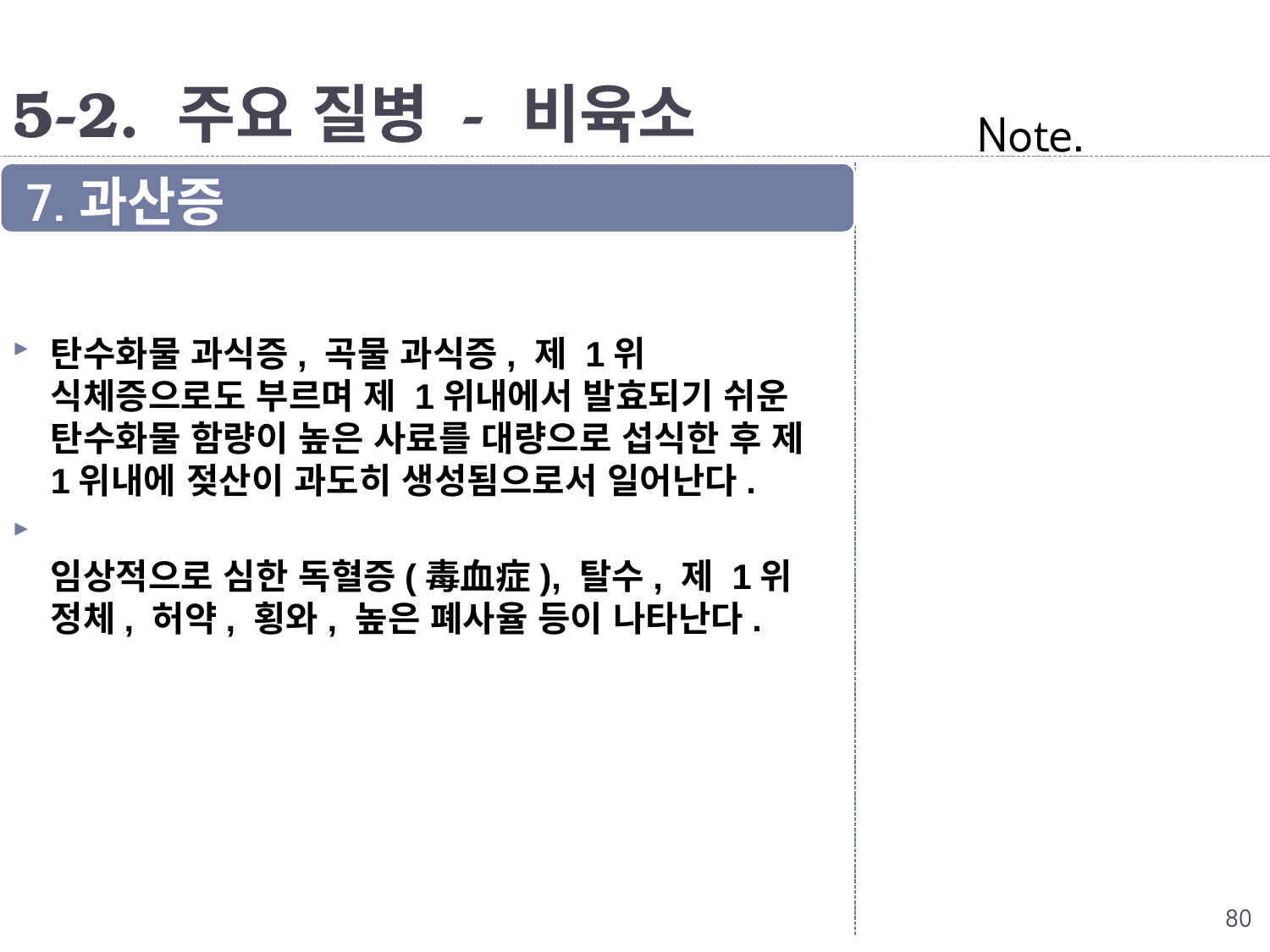

# 5-2. 주요 질병 - 비육소
Note.

7.과산증

탄수화물 과식증, 곡물 과식증, 제 1위 식체증으로도 부르며 제 1위내에서 발효되기 쉬운 탄수화물 함량이 높은 사료를 대량으로 섭식한 후 제 1위내에 젖산이 과도히 생성됨으로서 일어난다.
임상적으로 심한 독혈증(毒血症), 탈수, 제 1위 정체, 허약, 횡와, 높은 폐사율 등이 나타난다.
80